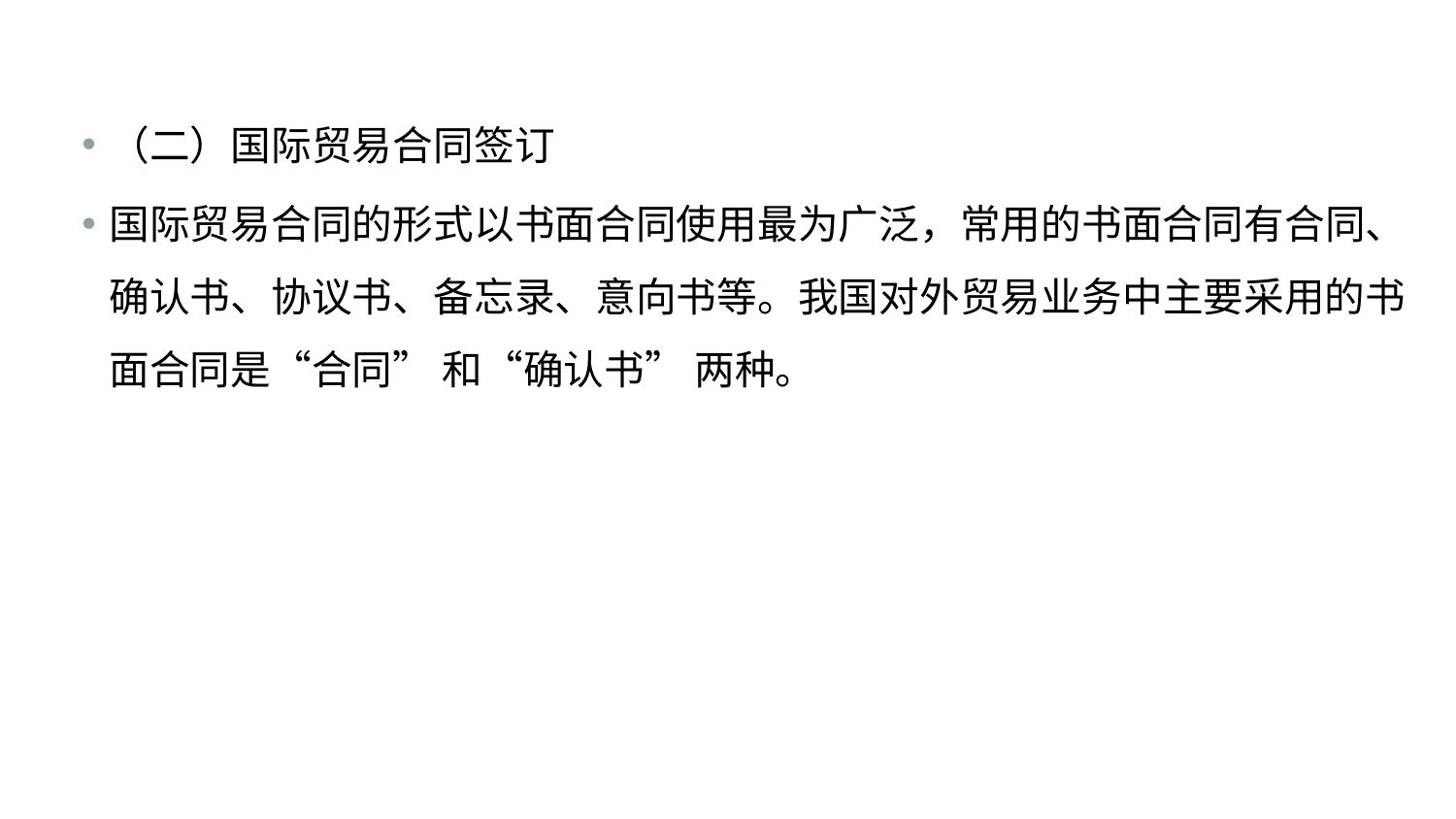

#
（二）国际贸易合同签订
国际贸易合同的形式以书面合同使用最为广泛，常用的书面合同有合同、确认书、协议书、备忘录、意向书等。我国对外贸易业务中主要采用的书面合同是“合同” 和“确认书” 两种。